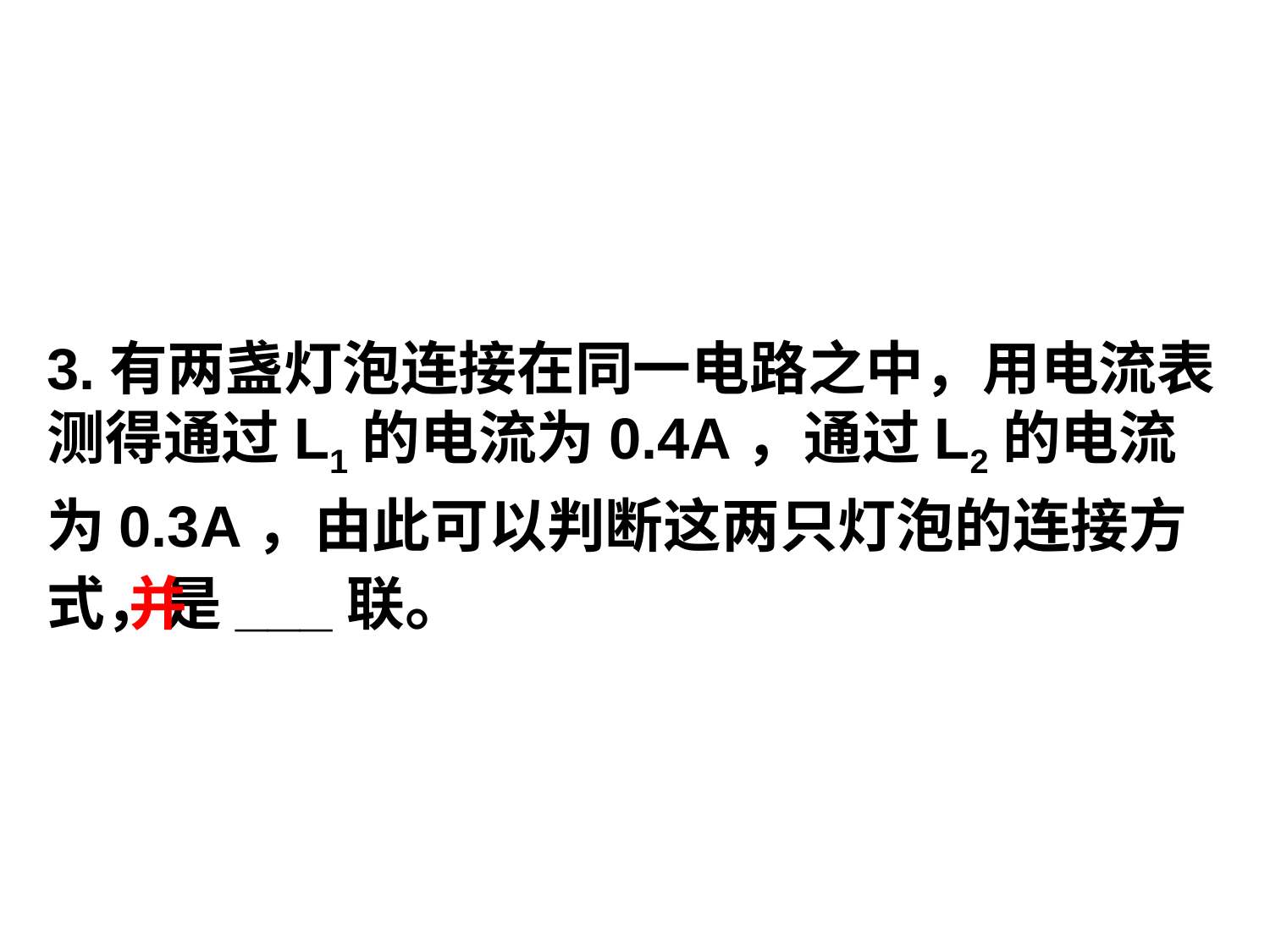

3.有两盏灯泡连接在同一电路之中，用电流表测得通过L1的电流为0.4A，通过L2的电流为0.3A，由此可以判断这两只灯泡的连接方式，是___联。
并